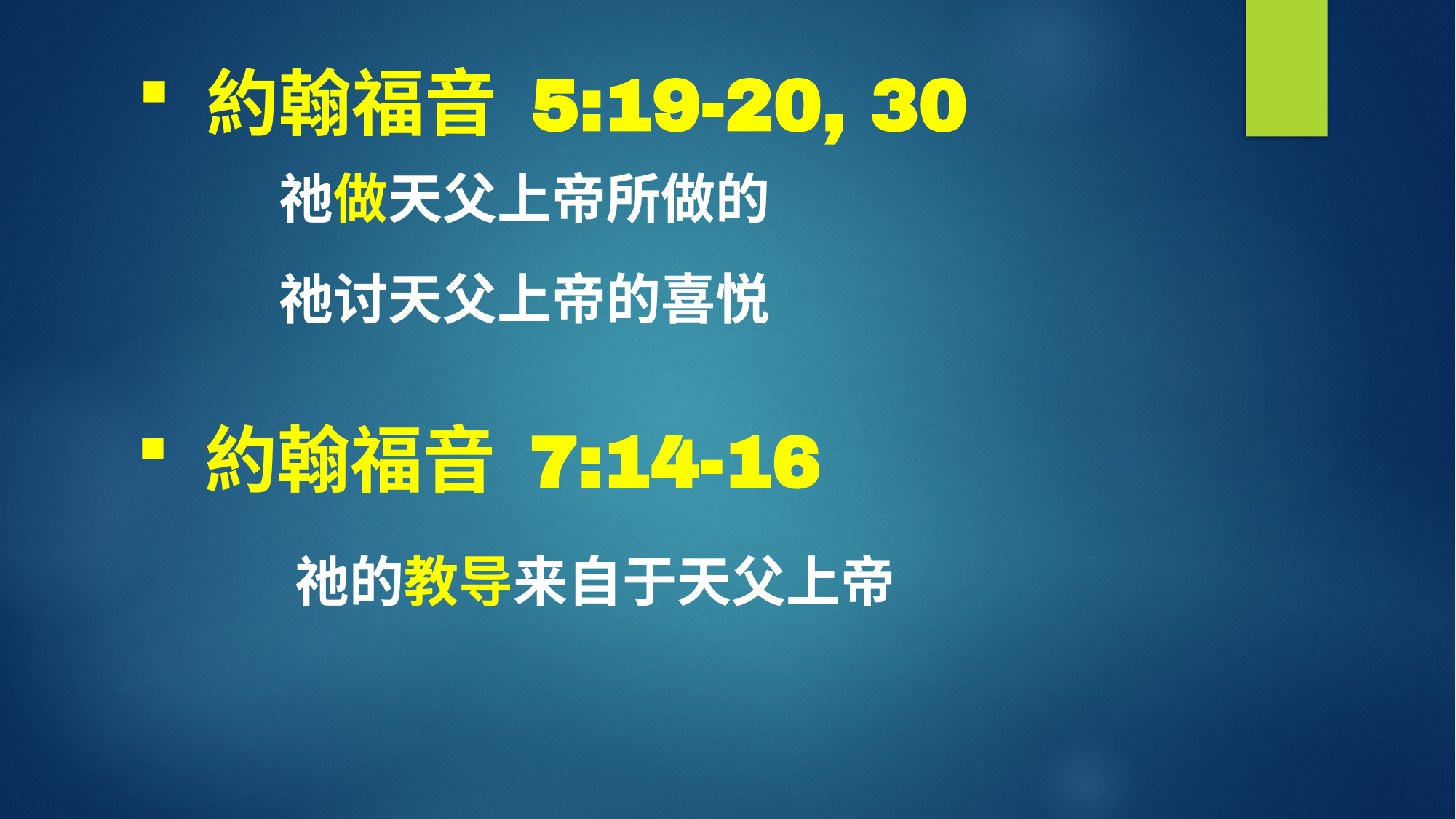

約翰福音 5:19-20, 30
祂做天父上帝所做的
祂讨天父上帝的喜悦
約翰福音 7:14-16
祂的教导来自于天父上帝